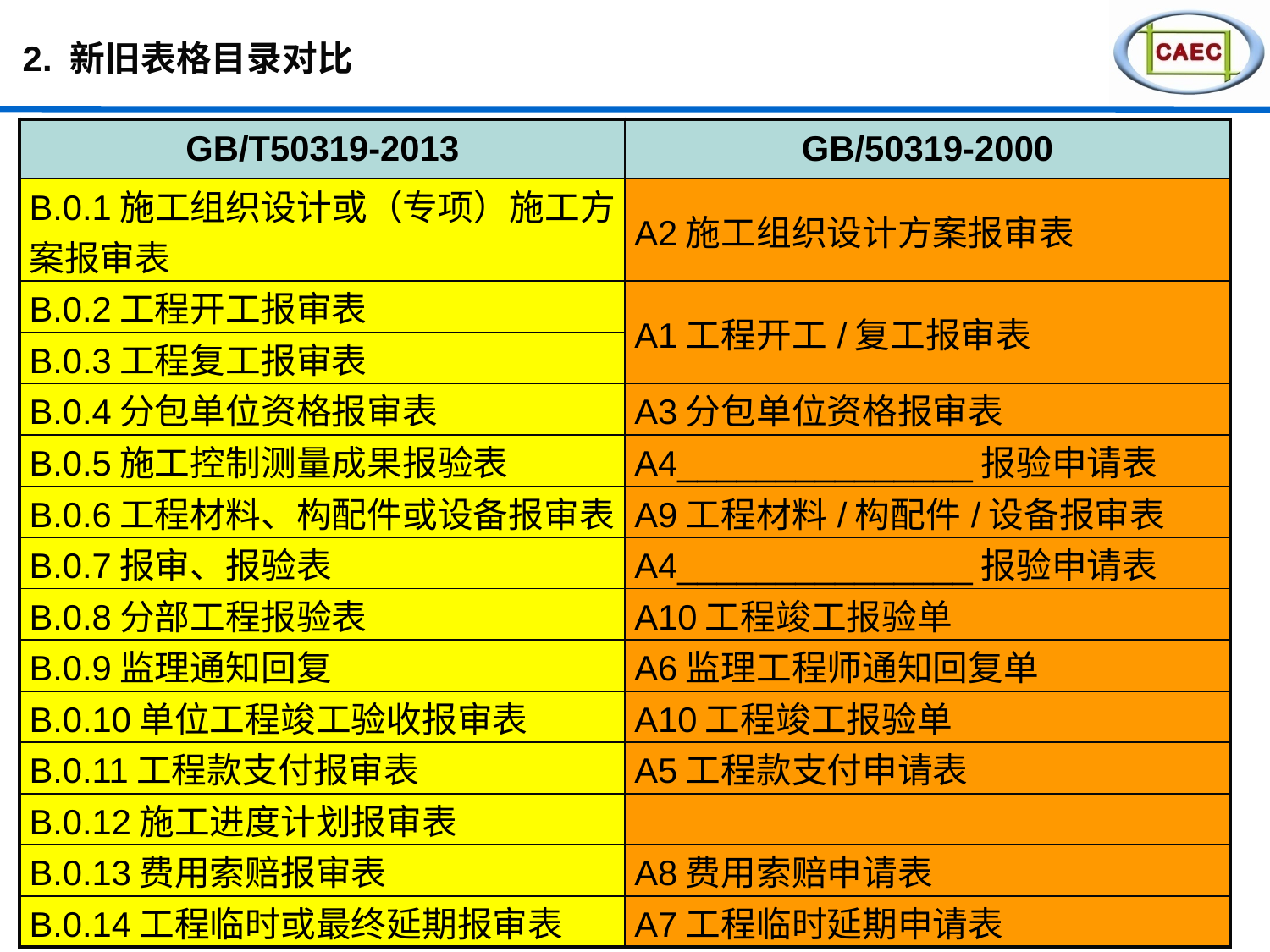

# 2. 新旧表格目录对比
| GB/T50319-2013 | GB/50319-2000 |
| --- | --- |
| B.0.1施工组织设计或（专项）施工方案报审表 | A2施工组织设计方案报审表 |
| B.0.2工程开工报审表 | A1工程开工/复工报审表 |
| B.0.3工程复工报审表 |  |
| B.0.4分包单位资格报审表 | A3分包单位资格报审表 |
| B.0.5施工控制测量成果报验表 | A4\_\_\_\_\_\_\_\_\_\_\_\_\_\_\_报验申请表 |
| B.0.6工程材料、构配件或设备报审表 | A9工程材料/构配件/设备报审表 |
| B.0.7报审、报验表 | A4\_\_\_\_\_\_\_\_\_\_\_\_\_\_\_报验申请表 |
| B.0.8分部工程报验表 | A10工程竣工报验单 |
| B.0.9监理通知回复 | A6监理工程师通知回复单 |
| B.0.10单位工程竣工验收报审表 | A10工程竣工报验单 |
| B.0.11工程款支付报审表 | A5工程款支付申请表 |
| B.0.12施工进度计划报审表 |  |
| B.0.13费用索赔报审表 | A8费用索赔申请表 |
| B.0.14工程临时或最终延期报审表 | A7工程临时延期申请表 |